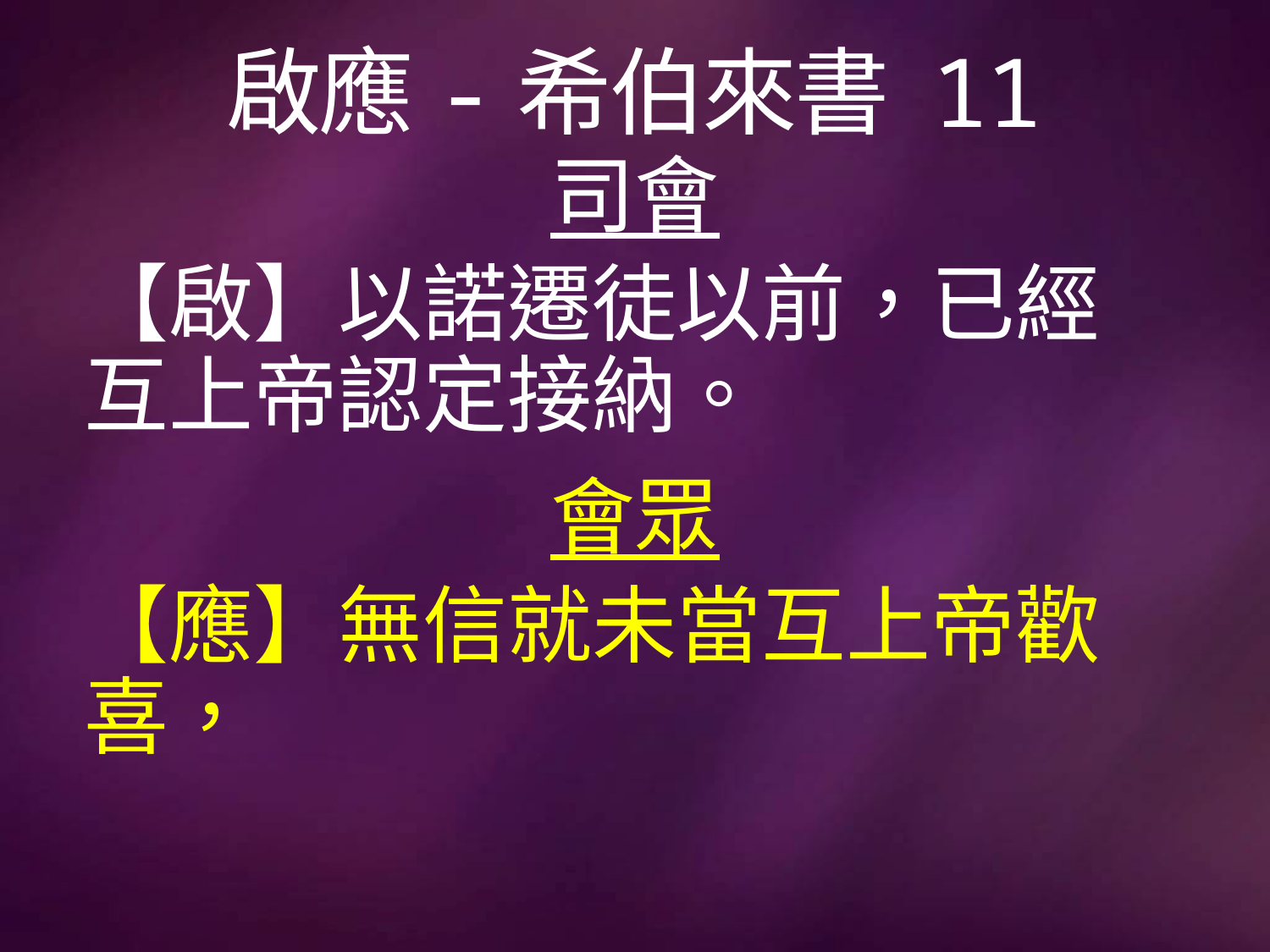

# 啟應-希伯來書 11
司會
【啟】以諾遷徒以前，已經互上帝認定接納。

會眾
【應】無信就未當互上帝歡喜，